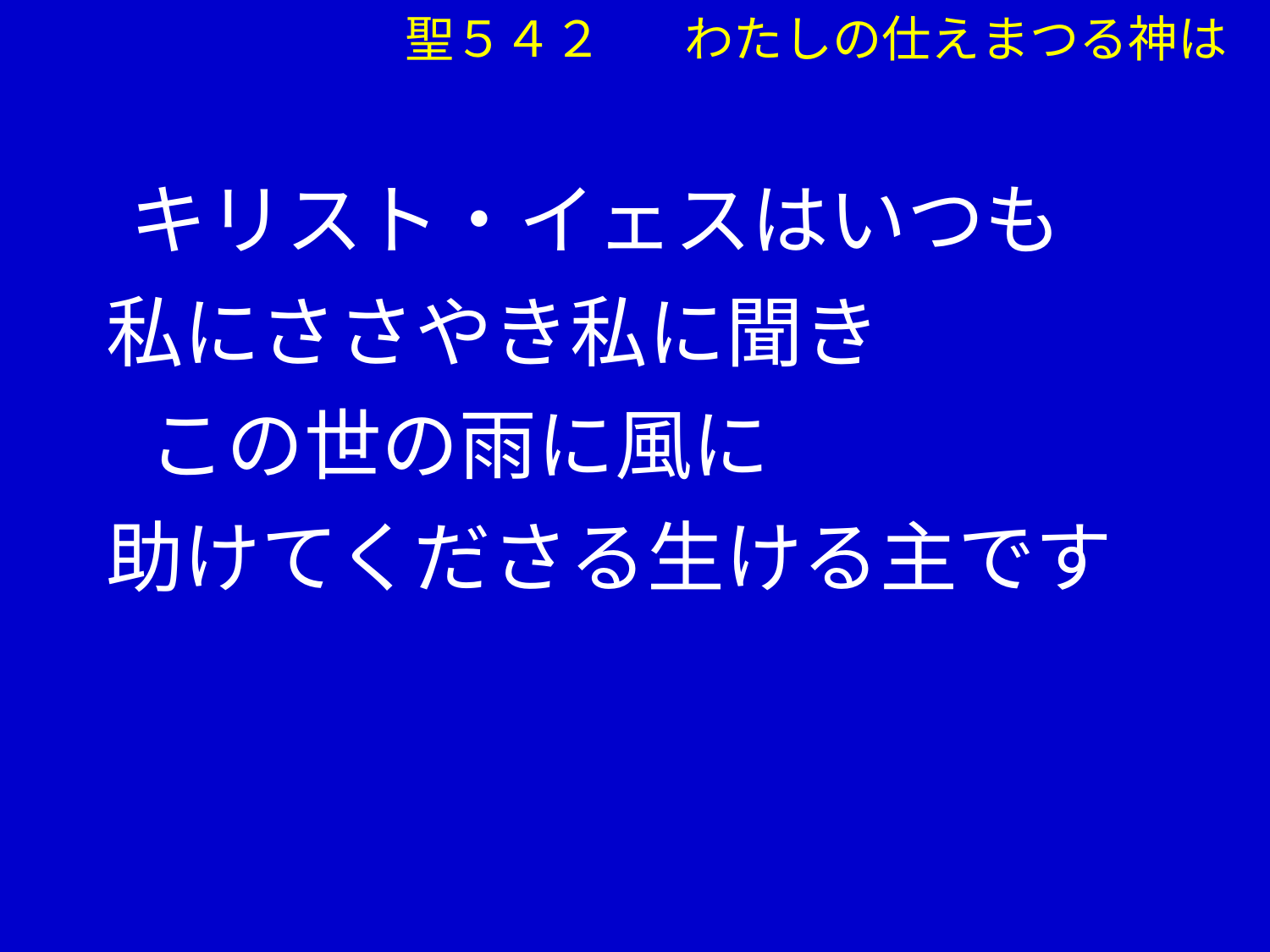

聖５４２   　わたしの仕えまつる神は
　 キリスト・イェスはいつも
   私にささやき私に聞き
 　この世の雨に風に
   助けてくださる生ける主です